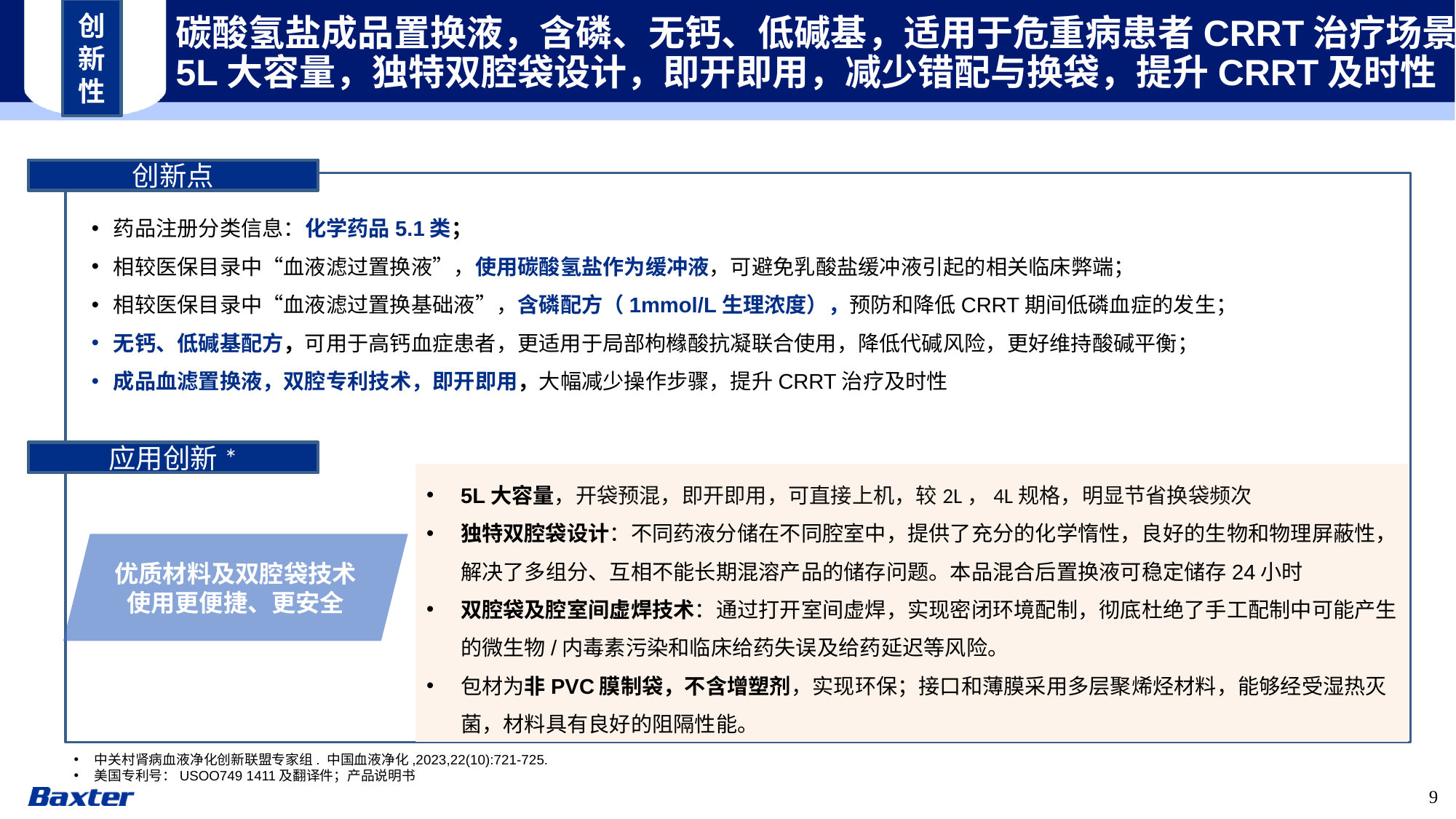

创新性
碳酸氢盐成品置换液，含磷、无钙、低碱基，适用于危重病患者CRRT治疗场景
5L大容量，独特双腔袋设计，即开即用，减少错配与换袋，提升CRRT及时性
创新点

药品注册分类信息：化学药品5.1类；
相较医保目录中“血液滤过置换液”，使用碳酸氢盐作为缓冲液，可避免乳酸盐缓冲液引起的相关临床弊端；
相较医保目录中“血液滤过置换基础液”，含磷配方（1mmol/L生理浓度），预防和降低CRRT期间低磷血症的发生；
无钙、低碱基配方，可用于高钙血症患者，更适用于局部枸橼酸抗凝联合使用，降低代碱风险，更好维持酸碱平衡；
成品血滤置换液，双腔专利技术，即开即用，大幅减少操作步骤，提升CRRT治疗及时性
应用创新*
5L大容量，开袋预混，即开即用，可直接上机，较2L，4L规格，明显节省换袋频次
独特双腔袋设计：不同药液分储在不同腔室中，提供了充分的化学惰性，良好的生物和物理屏蔽性，解决了多组分、互相不能长期混溶产品的储存问题。本品混合后置换液可稳定储存24小时
双腔袋及腔室间虚焊技术：通过打开室间虚焊，实现密闭环境配制，彻底杜绝了手工配制中可能产生的微生物/内毒素污染和临床给药失误及给药延迟等风险。
包材为非PVC膜制袋，不含增塑剂，实现环保；接口和薄膜采用多层聚烯烃材料，能够经受湿热灭菌，材料具有良好的阻隔性能。
优质材料及双腔袋技术
使用更便捷、更安全
中关村肾病血液净化创新联盟专家组. 中国血液净化,2023,22(10):721-725.
美国专利号：USOO749 1411及翻译件；产品说明书
9